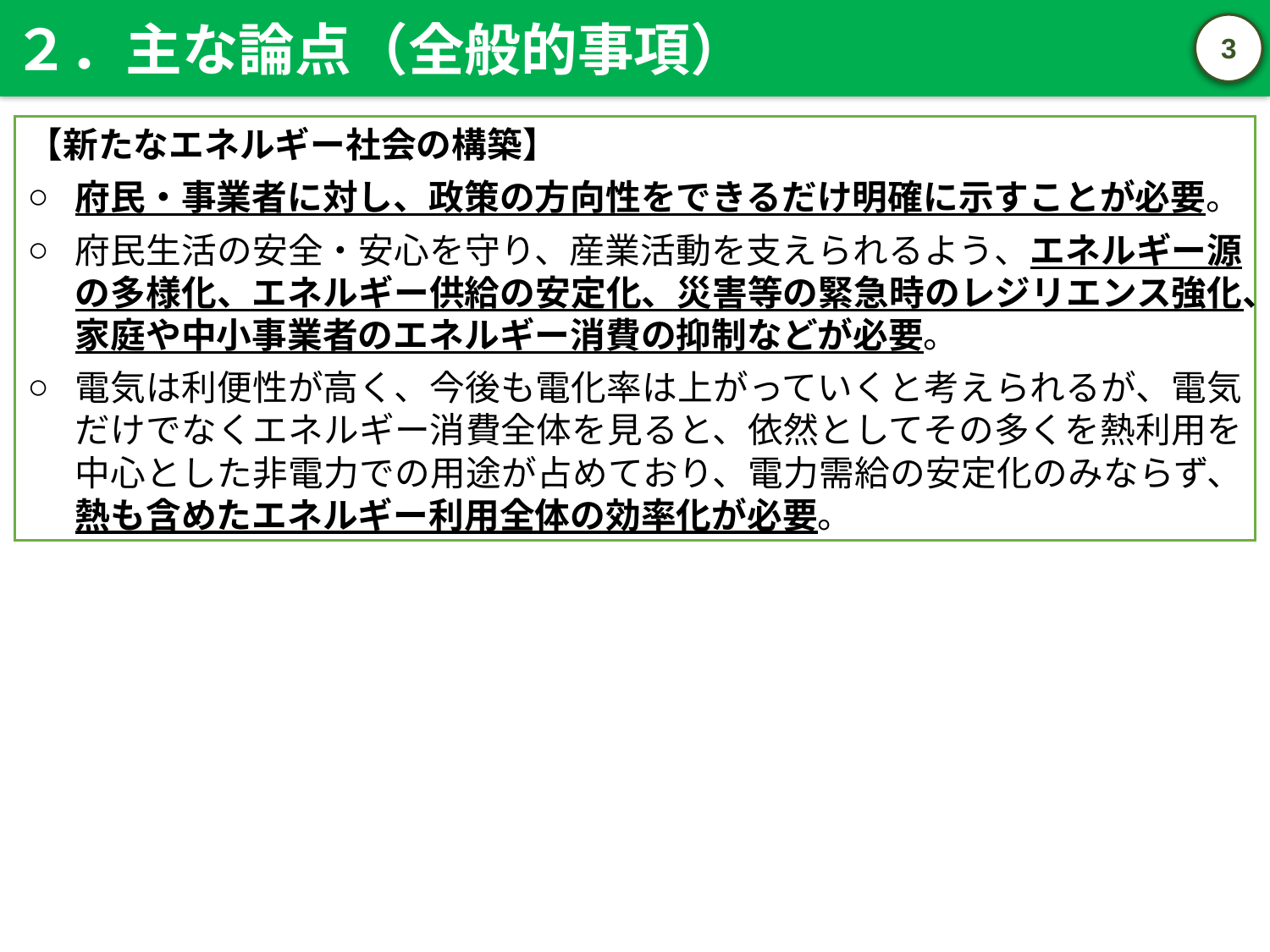

２．主な論点（全般的事項）
3
【新たなエネルギー社会の構築】
府民・事業者に対し、政策の方向性をできるだけ明確に示すことが必要。
府民生活の安全・安心を守り、産業活動を支えられるよう、エネルギー源の多様化、エネルギー供給の安定化、災害等の緊急時のレジリエンス強化、家庭や中小事業者のエネルギー消費の抑制などが必要。
電気は利便性が高く、今後も電化率は上がっていくと考えられるが、電気だけでなくエネルギー消費全体を見ると、依然としてその多くを熱利用を中心とした非電力での用途が占めており、電力需給の安定化のみならず、熱も含めたエネルギー利用全体の効率化が必要。